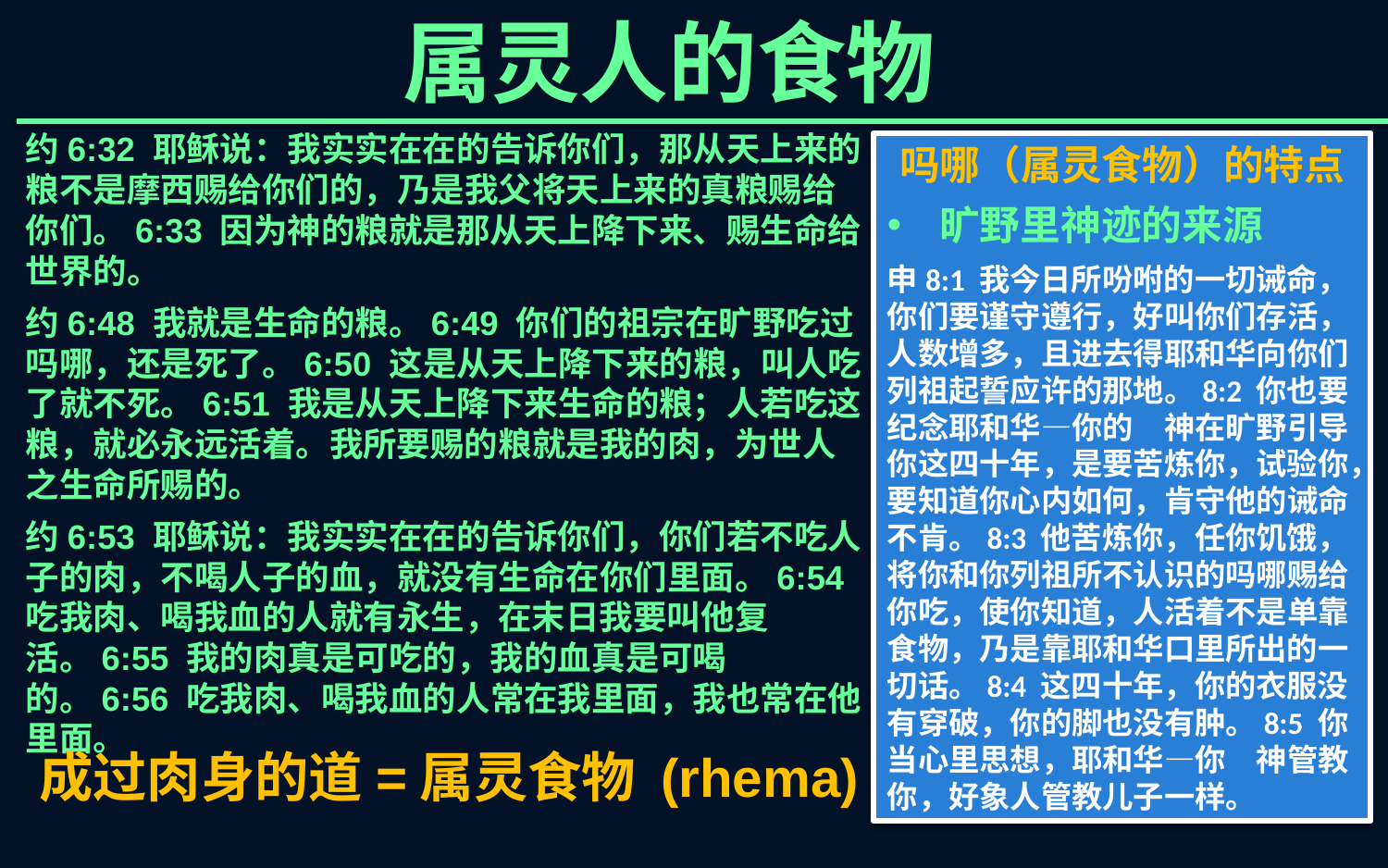

属灵人的食物
约6:32 耶稣说：我实实在在的告诉你们，那从天上来的粮不是摩西赐给你们的，乃是我父将天上来的真粮赐给你们。6:33 因为神的粮就是那从天上降下来、赐生命给世界的。
约6:48 我就是生命的粮。6:49 你们的祖宗在旷野吃过吗哪，还是死了。6:50 这是从天上降下来的粮，叫人吃了就不死。6:51 我是从天上降下来生命的粮；人若吃这粮，就必永远活着。我所要赐的粮就是我的肉，为世人之生命所赐的。
约6:53 耶稣说：我实实在在的告诉你们，你们若不吃人子的肉，不喝人子的血，就没有生命在你们里面。6:54 吃我肉、喝我血的人就有永生，在末日我要叫他复活。6:55 我的肉真是可吃的，我的血真是可喝的。6:56 吃我肉、喝我血的人常在我里面，我也常在他里面。
吗哪（属灵食物）的特点
旷野里神迹的来源
申8:1 我今日所吩咐的一切诫命，你们要谨守遵行，好叫你们存活，人数增多，且进去得耶和华向你们列祖起誓应许的那地。8:2 你也要纪念耶和华―你的　神在旷野引导你这四十年，是要苦炼你，试验你，要知道你心内如何，肯守他的诫命不肯。8:3 他苦炼你，任你饥饿，将你和你列祖所不认识的吗哪赐给你吃，使你知道，人活着不是单靠食物，乃是靠耶和华口里所出的一切话。8:4 这四十年，你的衣服没有穿破，你的脚也没有肿。8:5 你当心里思想，耶和华―你　神管教你，好象人管教儿子一样。
成过肉身的道=属灵食物 (rhema)